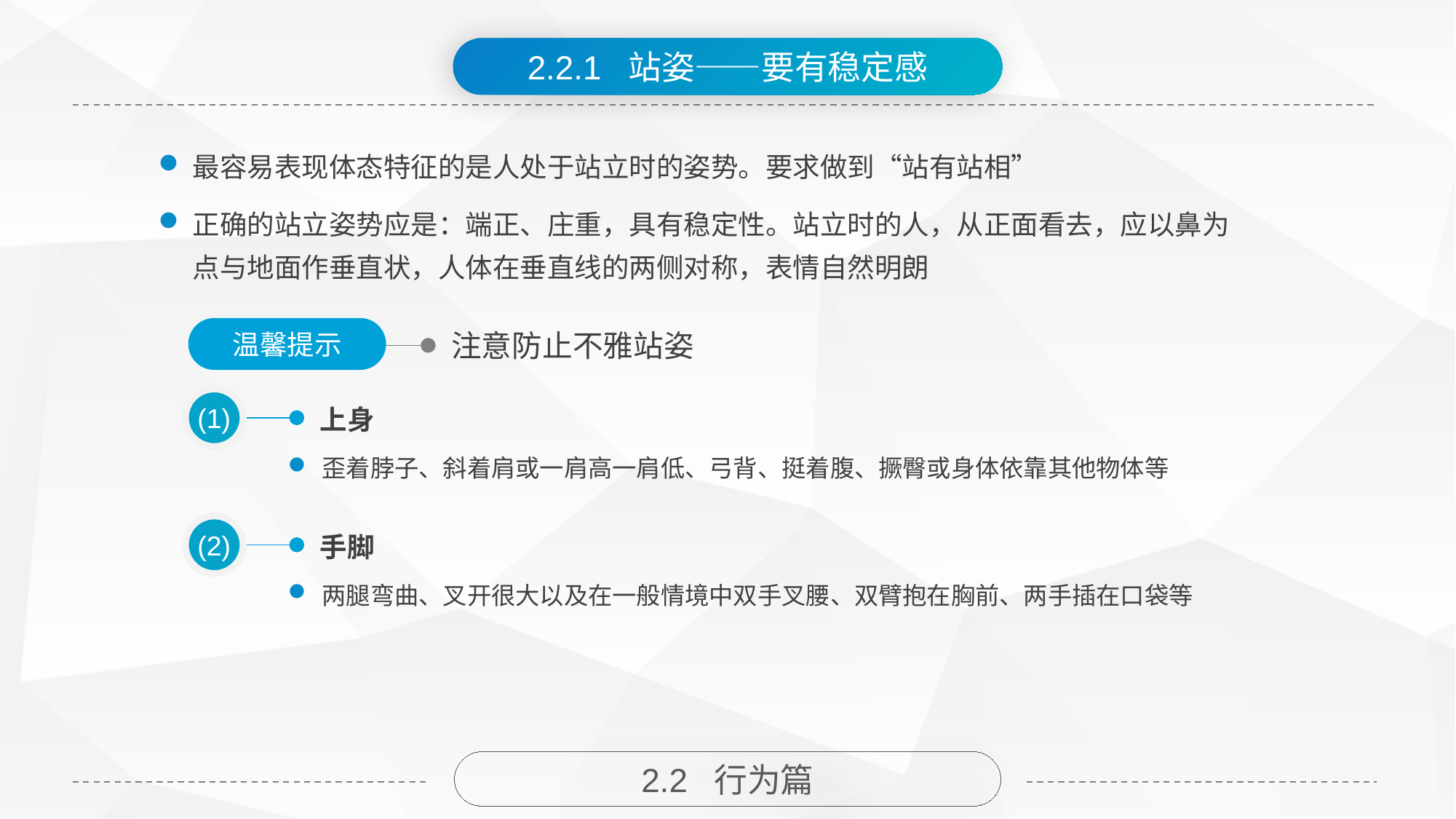

2.2.1  站姿——要有稳定感
最容易表现体态特征的是人处于站立时的姿势。要求做到“站有站相”
正确的站立姿势应是：端正、庄重，具有稳定性。站立时的人，从正面看去，应以鼻为点与地面作垂直状，人体在垂直线的两侧对称，表情自然明朗
温馨提示
注意防止不雅站姿
(1)
上身
歪着脖子、斜着肩或一肩高一肩低、弓背、挺着腹、撅臀或身体依靠其他物体等
(2)
手脚
两腿弯曲、叉开很大以及在一般情境中双手叉腰、双臂抱在胸前、两手插在口袋等
2.2  行为篇